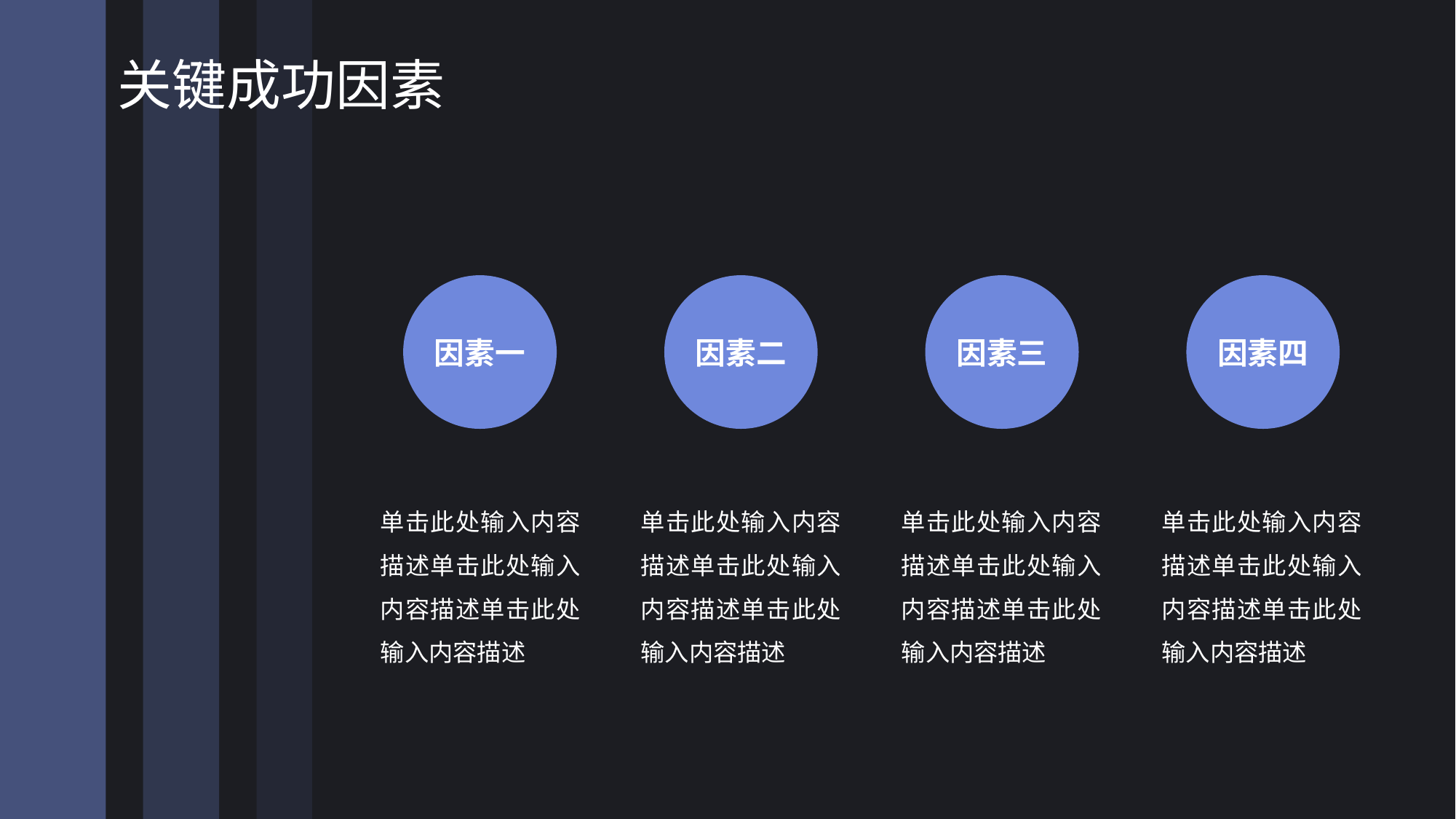

# 关键成功因素
因素一
因素二
因素三
因素四
单击此处输入内容描述单击此处输入内容描述单击此处输入内容描述
单击此处输入内容描述单击此处输入内容描述单击此处输入内容描述
单击此处输入内容描述单击此处输入内容描述单击此处输入内容描述
单击此处输入内容描述单击此处输入内容描述单击此处输入内容描述